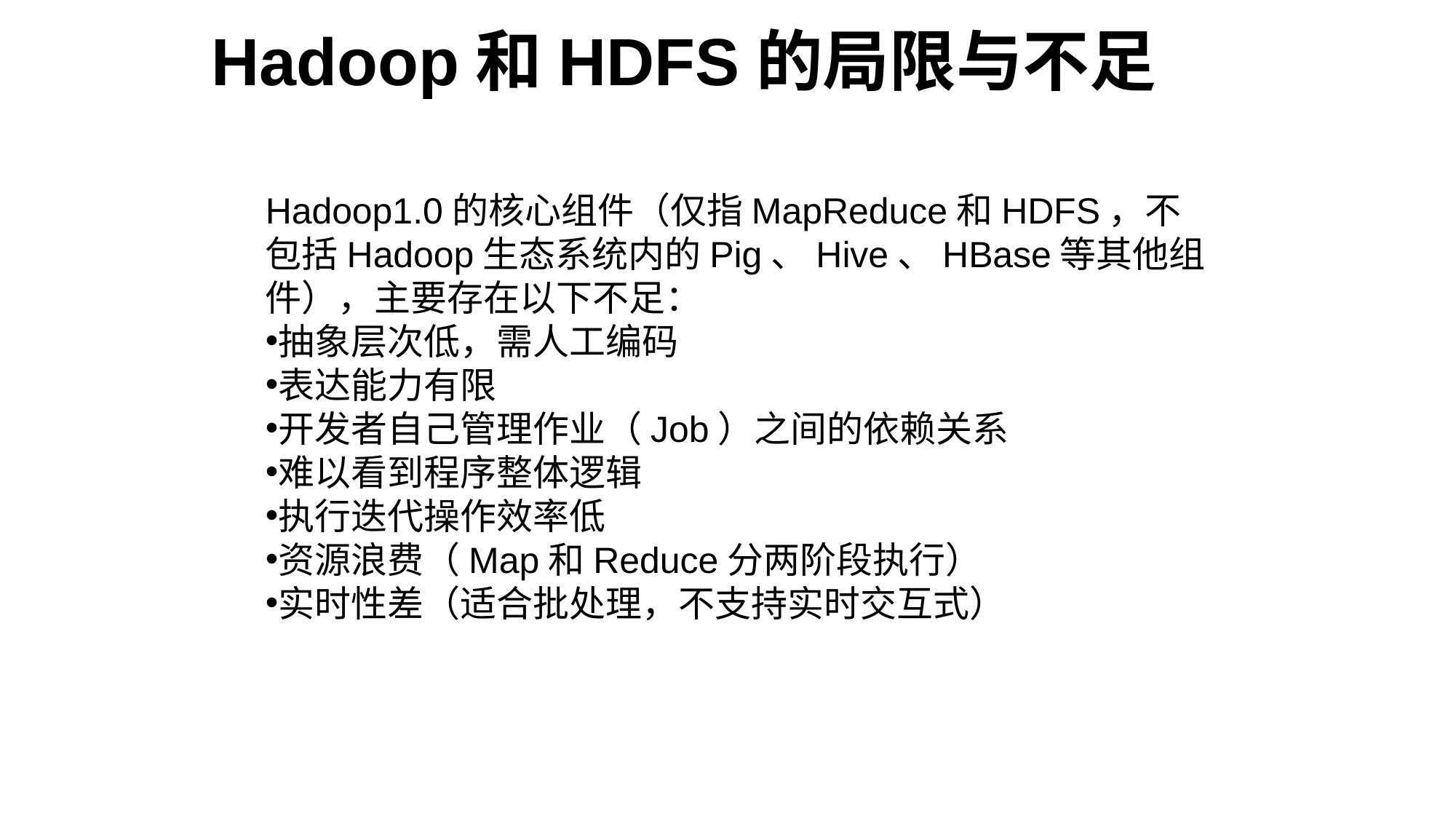

# Hadoop和HDFS的局限与不足
Hadoop1.0的核心组件（仅指MapReduce和HDFS，不包括Hadoop生态系统内的Pig、Hive、HBase等其他组件），主要存在以下不足：
抽象层次低，需人工编码
表达能力有限
开发者自己管理作业（Job）之间的依赖关系
难以看到程序整体逻辑
执行迭代操作效率低
资源浪费（Map和Reduce分两阶段执行）
实时性差（适合批处理，不支持实时交互式）